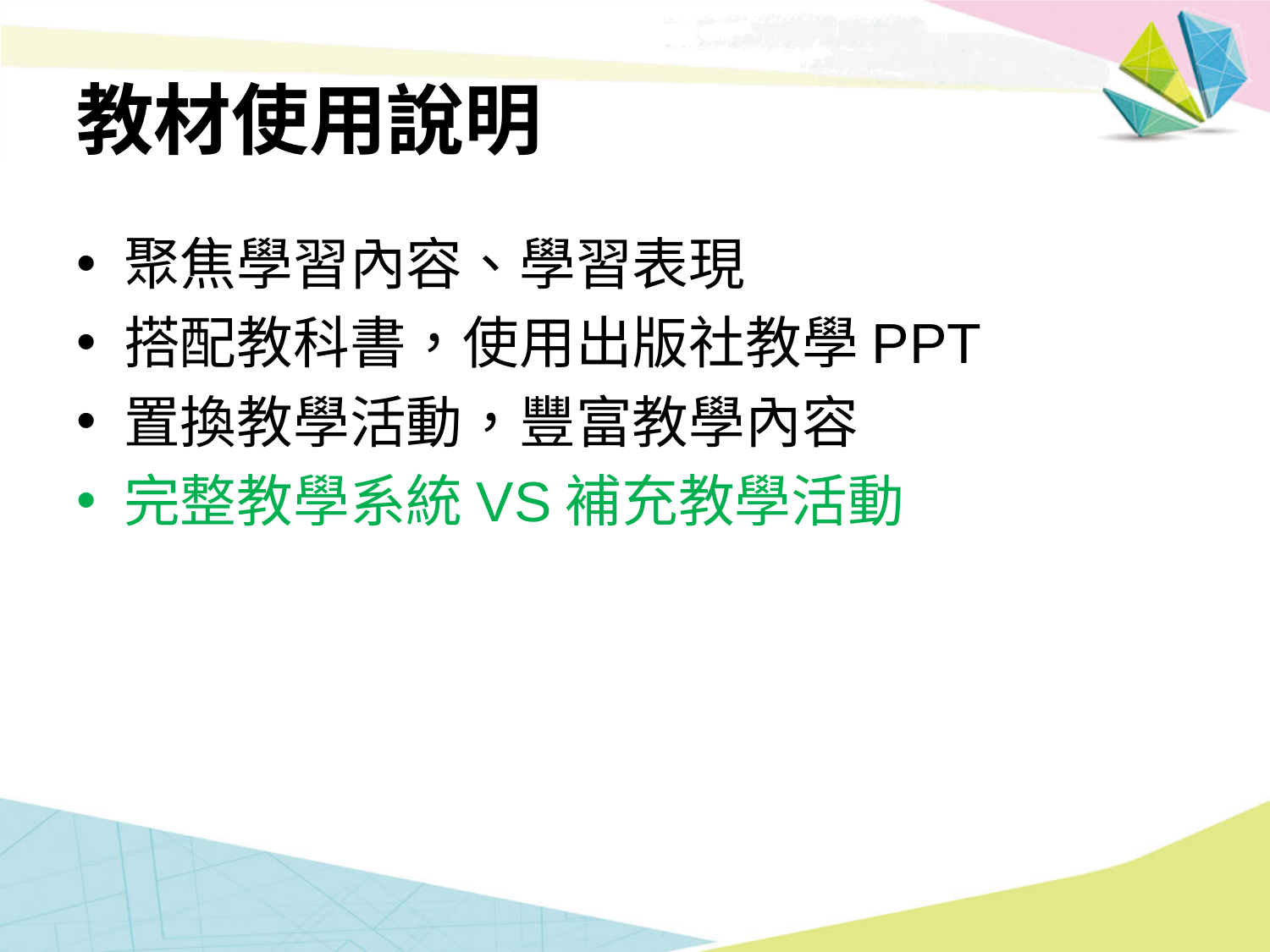

# 教材使用說明
聚焦學習內容、學習表現
搭配教科書，使用出版社教學PPT
置換教學活動，豐富教學內容
完整教學系統VS補充教學活動